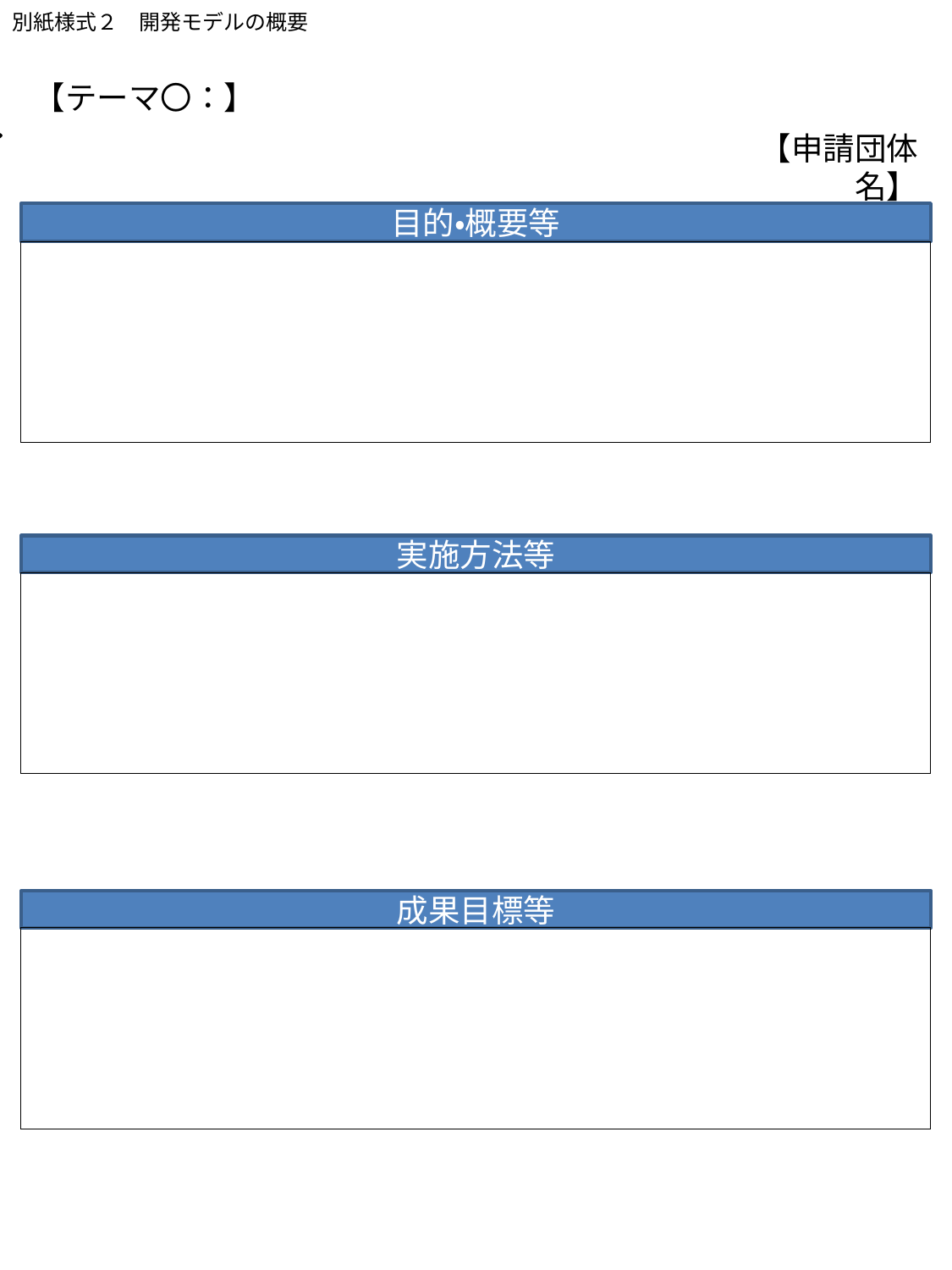

別紙様式２　開発モデルの概要
【テーマ〇：】
本様式はA4用紙１枚に収まるように作成してください。
該当テーマを記載してください。
複数テーマにまたがる際は主となるものを記載してください。
【申請団体名】
目的・概要等

実施方法等
各項目、枠内を自由に使って御説明ください。

成果目標等